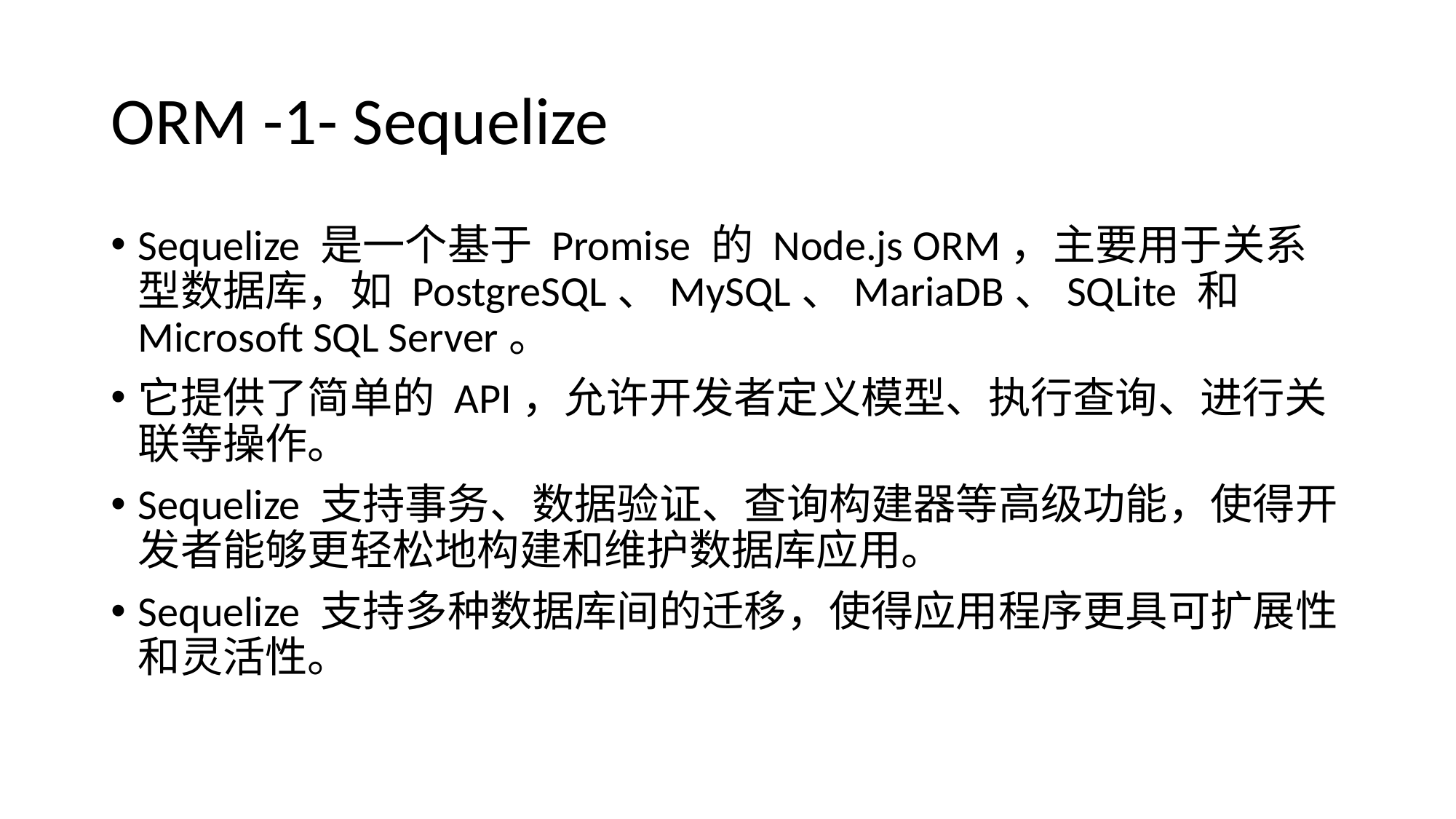

# ORM -1- Sequelize
Sequelize 是一个基于 Promise 的 Node.js ORM，主要用于关系型数据库，如 PostgreSQL、MySQL、MariaDB、SQLite 和 Microsoft SQL Server。
它提供了简单的 API，允许开发者定义模型、执行查询、进行关联等操作。
Sequelize 支持事务、数据验证、查询构建器等高级功能，使得开发者能够更轻松地构建和维护数据库应用。
Sequelize 支持多种数据库间的迁移，使得应用程序更具可扩展性和灵活性。